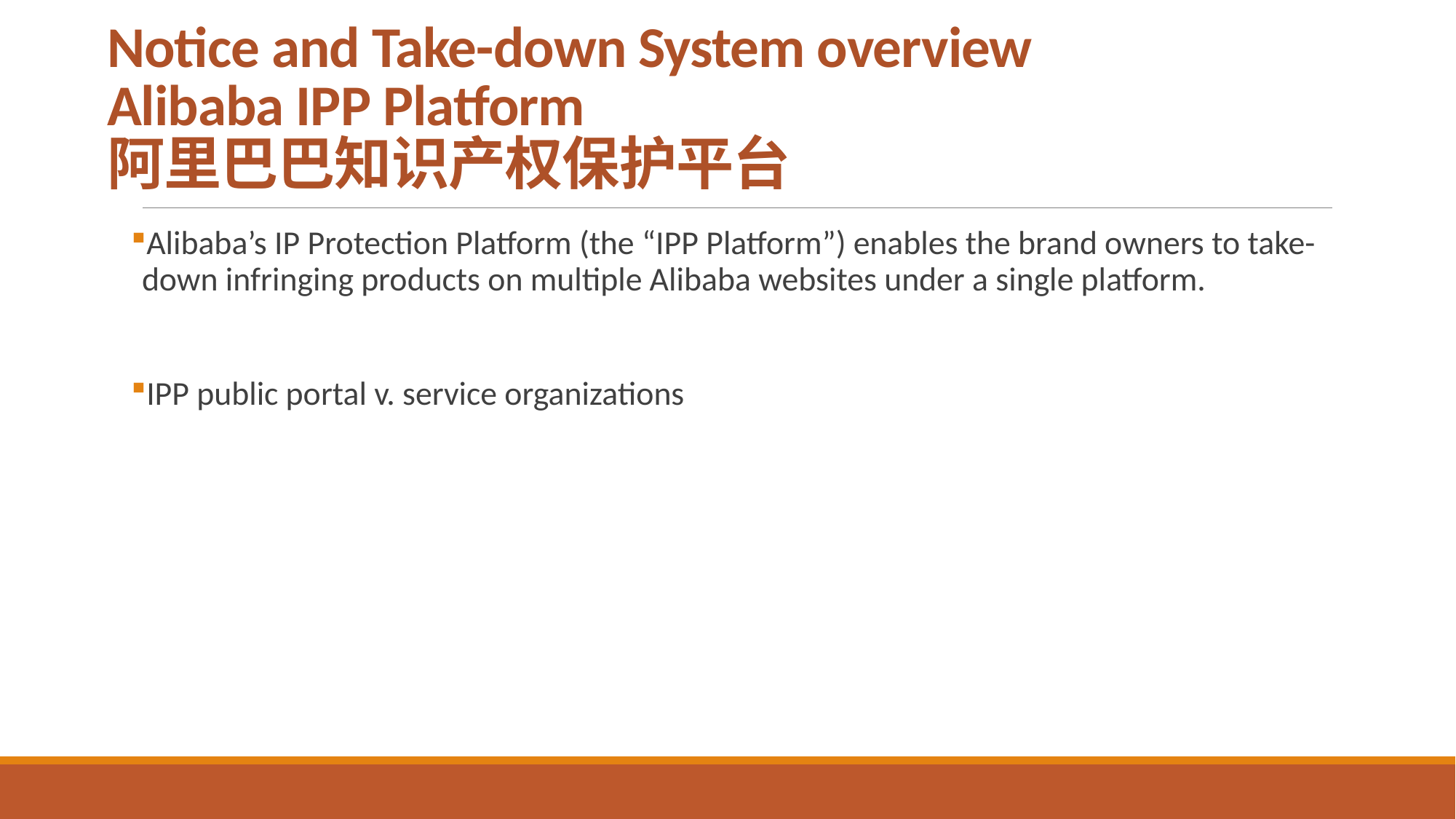

# Notice and Take-down System overview Alibaba IPP Platform 阿里巴巴知识产权保护平台
Alibaba’s IP Protection Platform (the “IPP Platform”) enables the brand owners to take-down infringing products on multiple Alibaba websites under a single platform.

IPP public portal v. service organizations